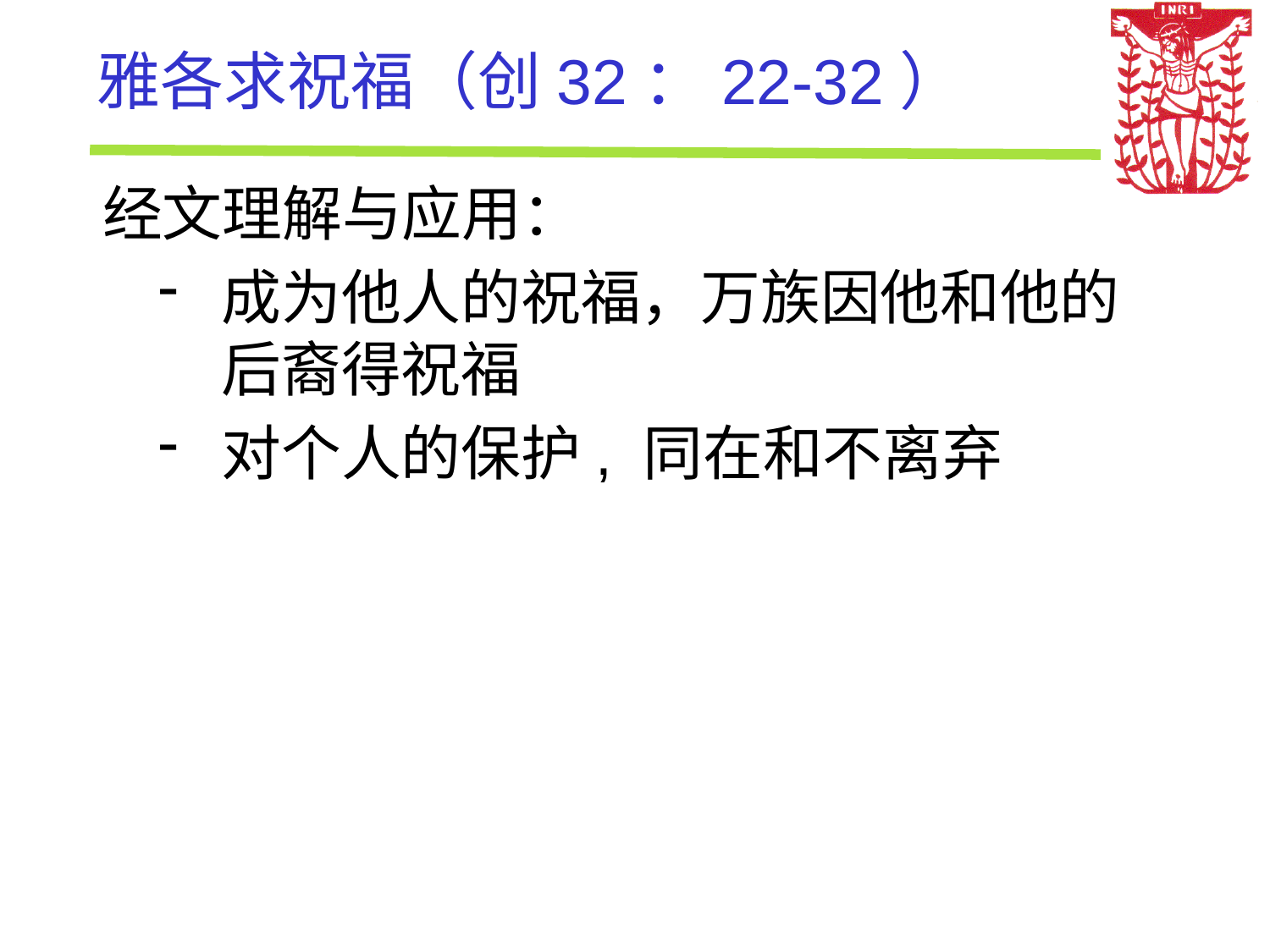

# 雅各求祝福（创32：22-32）
经文理解与应用：
成为他人的祝福，万族因他和他的后裔得祝福
对个人的保护, 同在和不离弃